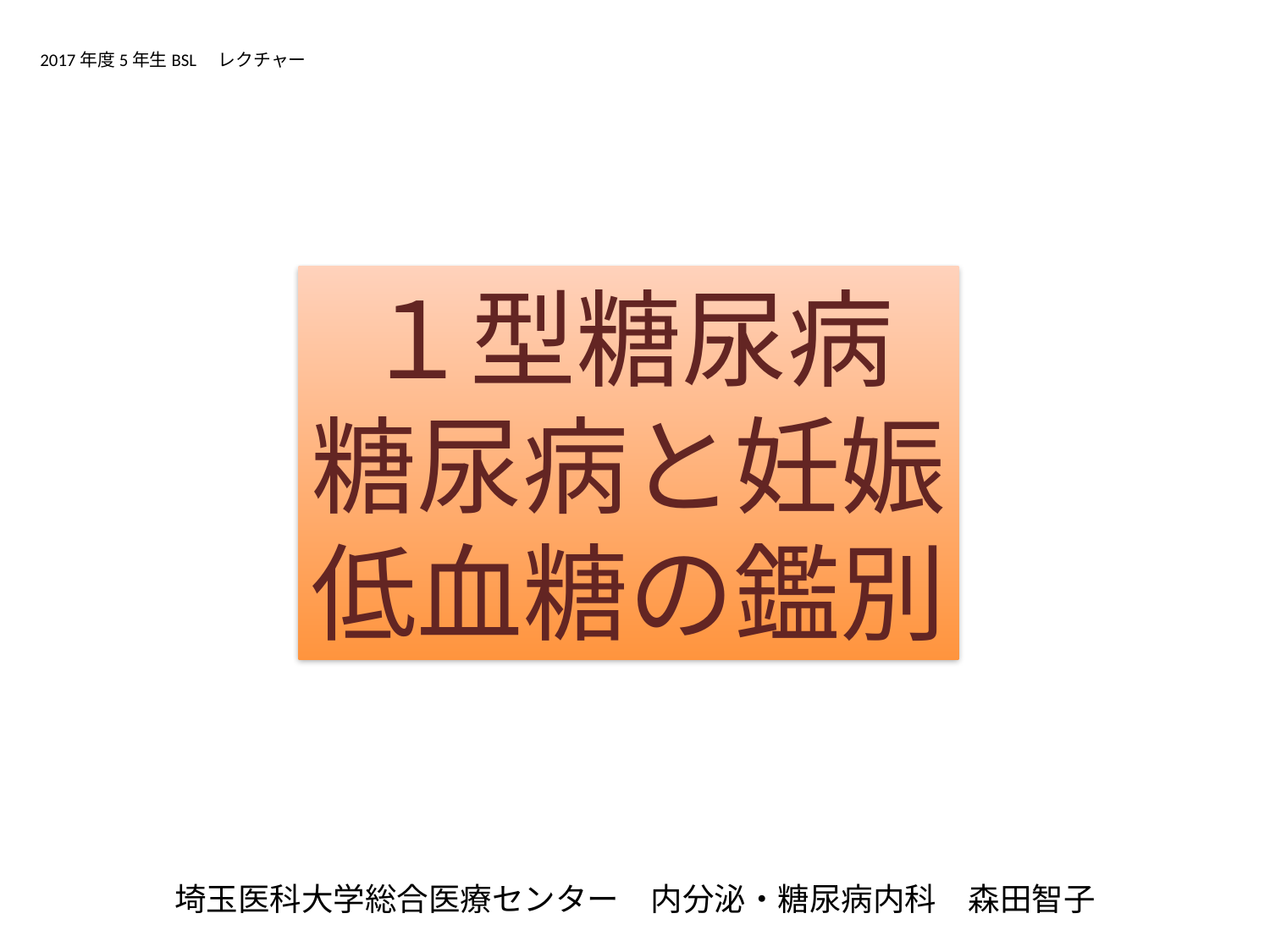

2017年度5年生BSL　レクチャー
１型糖尿病
糖尿病と妊娠
低血糖の鑑別
埼玉医科大学総合医療センター　内分泌・糖尿病内科　森田智子